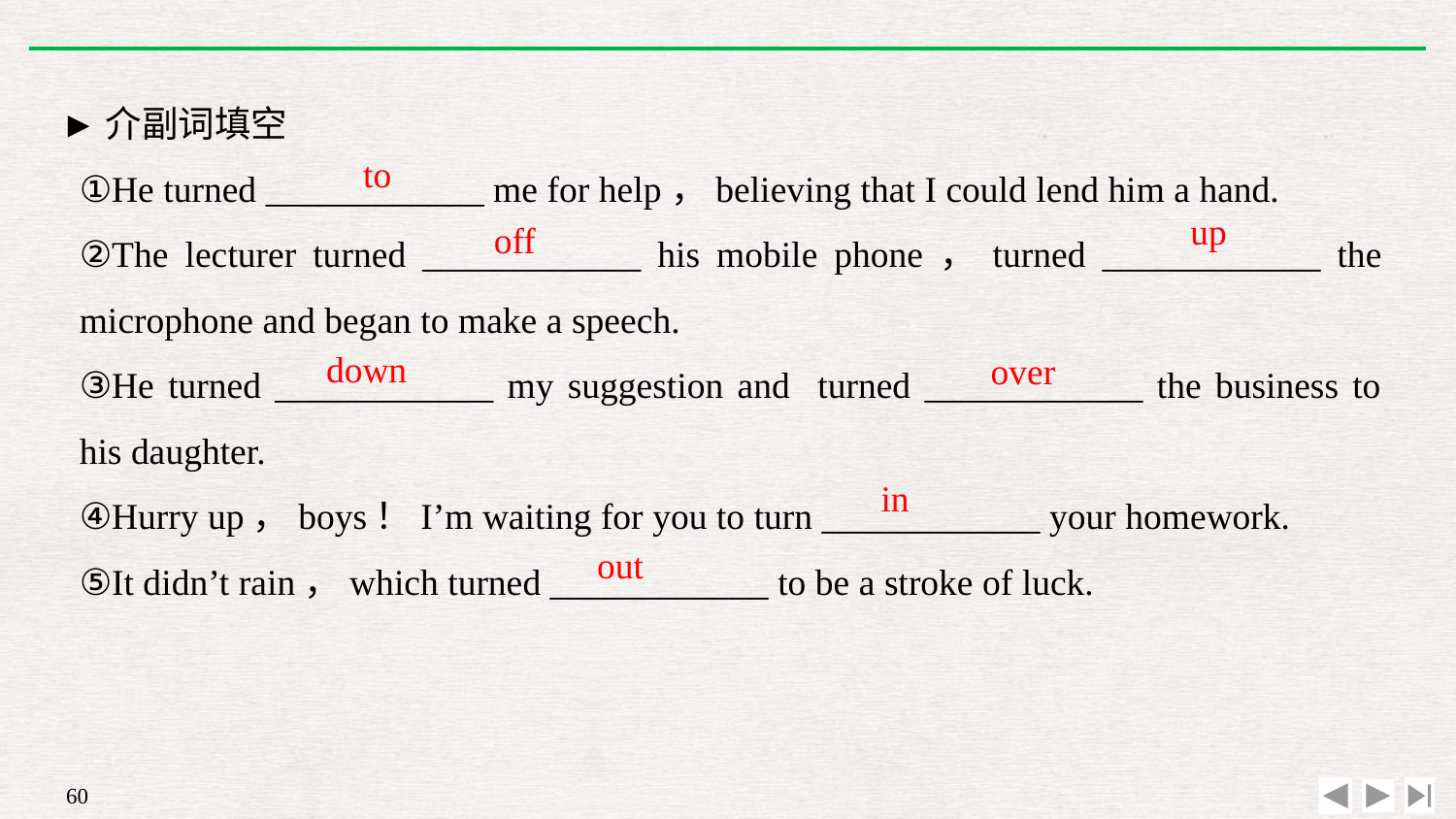

►介副词填空
①He turned ____________ me for help，believing that I could lend him a hand.
②The lecturer turned ____________ his mobile phone，turned ____________ the microphone and began to make a speech.
③He turned ____________ my suggestion and  turned ____________ the business to his daughter.
④Hurry up，boys！I’m waiting for you to turn ____________ your homework.
⑤It didn’t rain，which turned ____________ to be a stroke of luck.
to
up
off
down
over
in
out